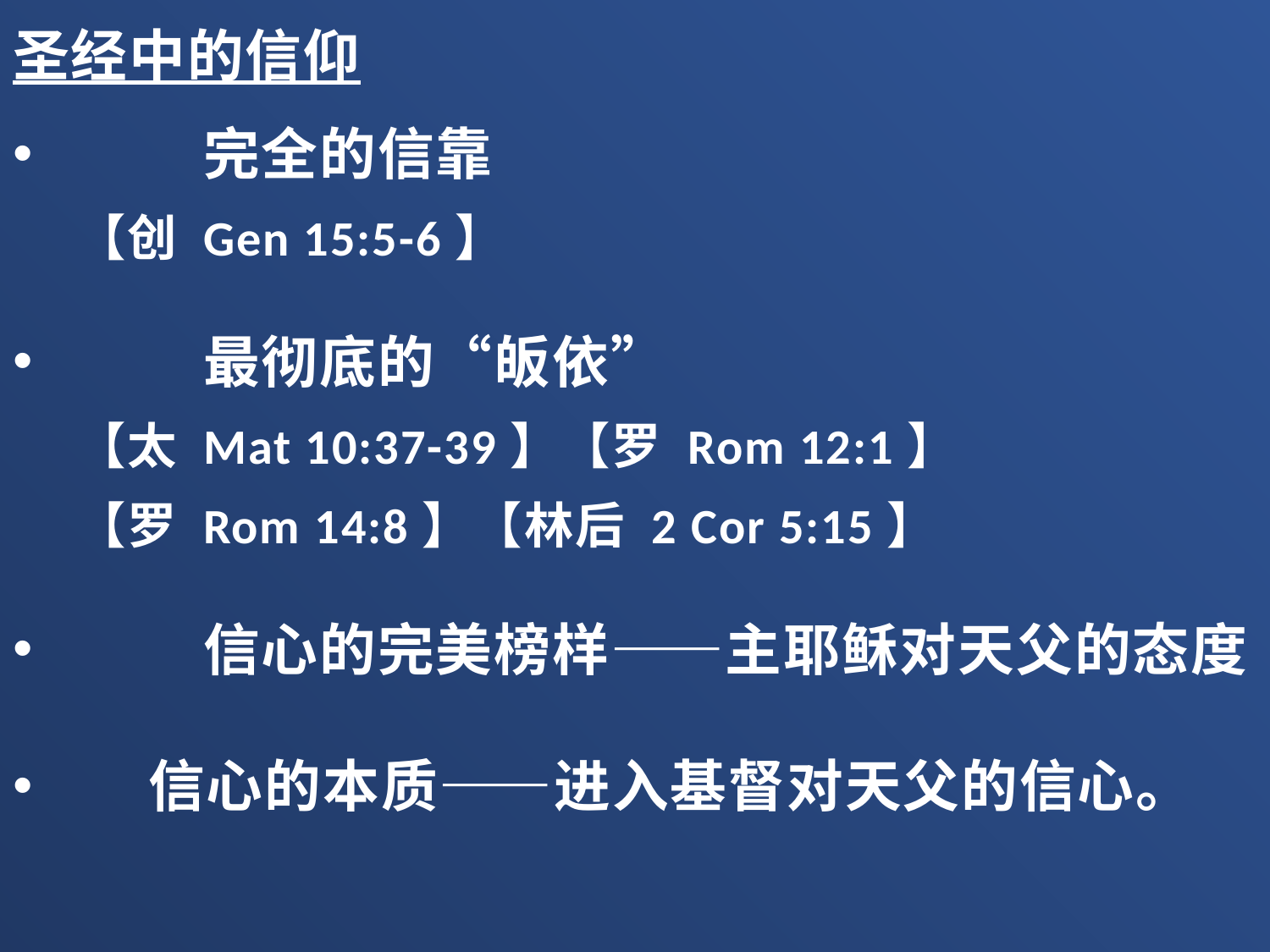

圣经中的信仰
	完全的信靠
【创 Gen 15:5-6】

	最彻底的“皈依”
【太 Mat 10:37-39】【罗 Rom 12:1】
【罗 Rom 14:8】【林后 2 Cor 5:15】

	信心的完美榜样——主耶稣对天父的态度

    信心的本质——进入基督对天父的信心。